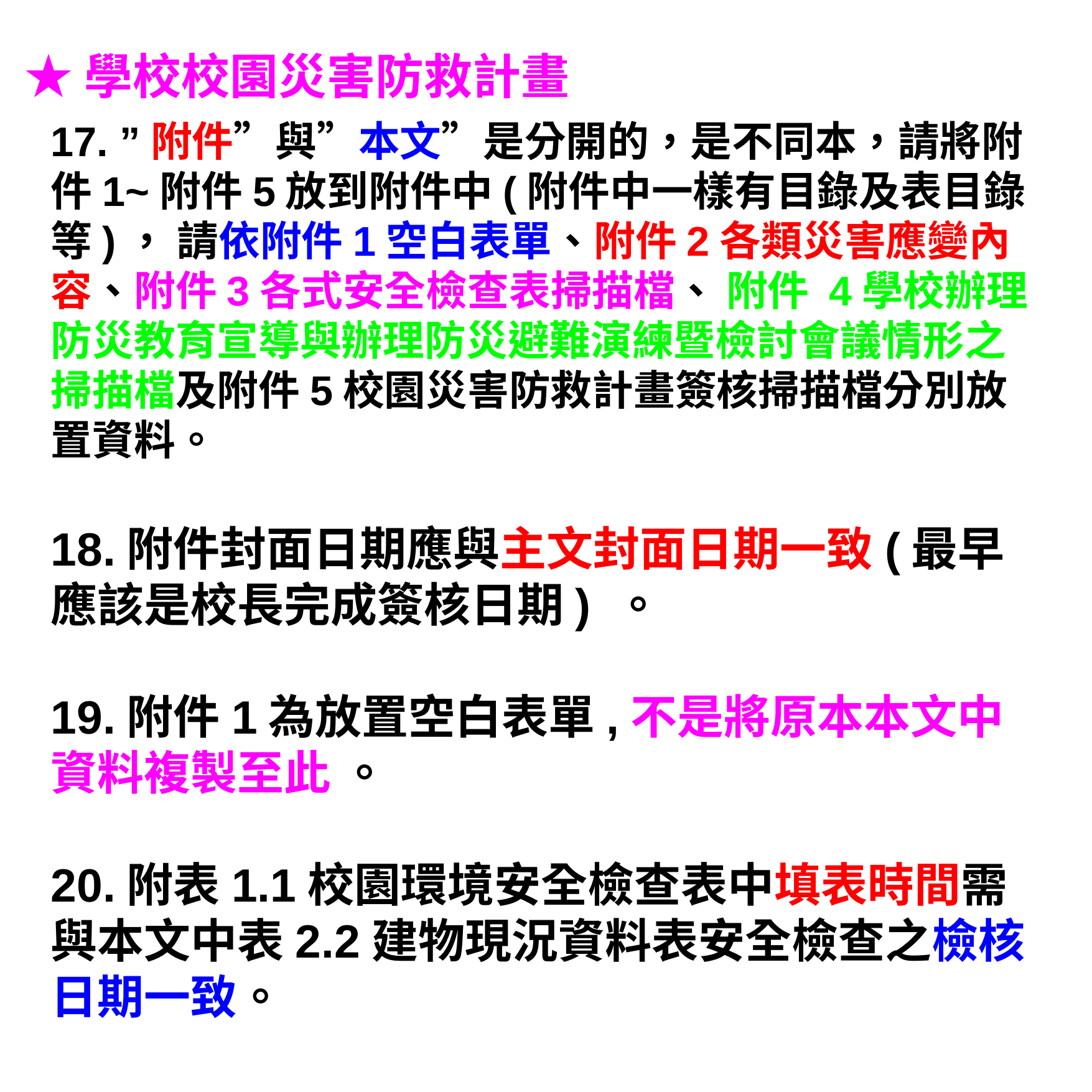

★學校校園災害防救計畫
17. ”附件”與”本文”是分開的，是不同本，請將附件1~附件5放到附件中(附件中一樣有目錄及表目錄等)， 請依附件1空白表單、附件2各類災害應變內容、附件3各式安全檢查表掃描檔、 附件 4學校辦理防災教育宣導與辦理防災避難演練暨檢討會議情形之掃描檔及附件5校園災害防救計畫簽核掃描檔分別放置資料。

18.附件封面日期應與主文封面日期一致(最早應該是校長完成簽核日期) 。

19.附件1為放置空白表單,不是將原本本文中資料複製至此 。

20.附表1.1校園環境安全檢查表中填表時間需與本文中表2.2建物現況資料表安全檢查之檢核日期一致。